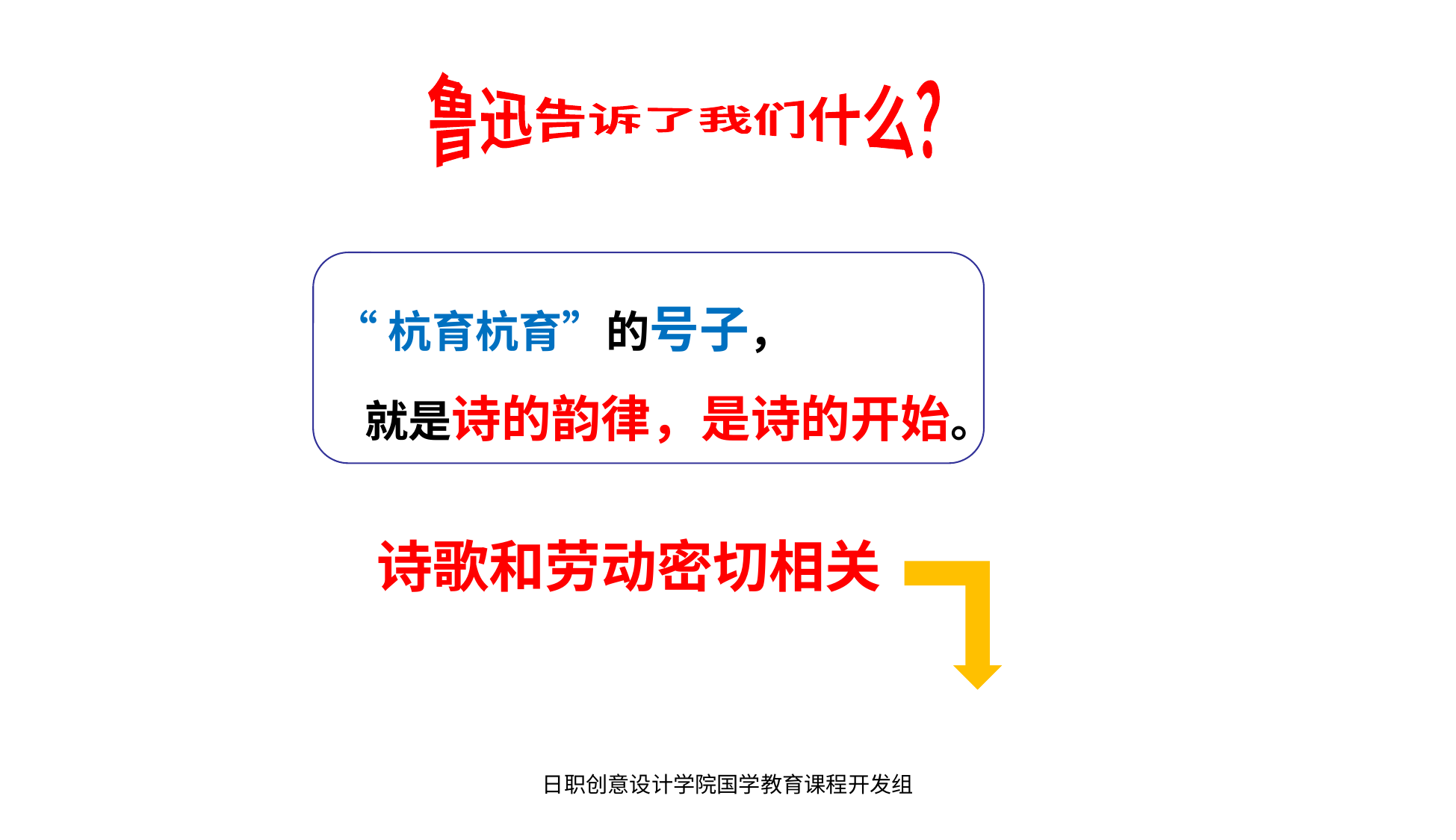

鲁迅告诉了我们什么？
“杭育杭育”的号子，
  就是诗的韵律，是诗的开始。
诗歌和劳动密切相关

日职创意设计学院国学教育课程开发组